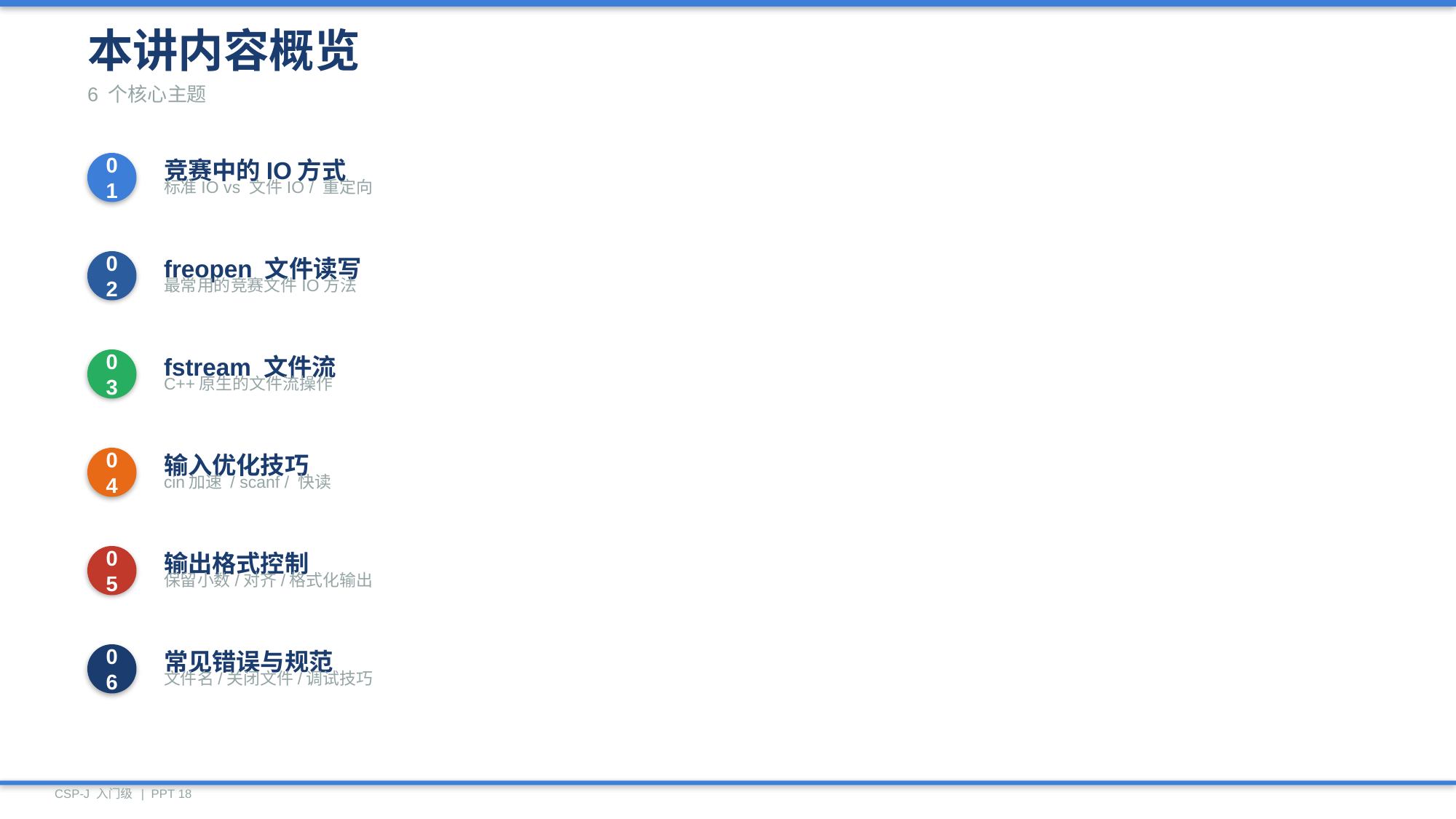

本讲内容概览
6 个核心主题
01
竞赛中的IO方式
标准IO vs 文件IO / 重定向
02
freopen 文件读写
最常用的竞赛文件IO方法
03
fstream 文件流
C++原生的文件流操作
04
输入优化技巧
cin加速 / scanf / 快读
05
输出格式控制
保留小数/对齐/格式化输出
06
常见错误与规范
文件名/关闭文件/调试技巧

CSP-J 入门级  |  PPT 18